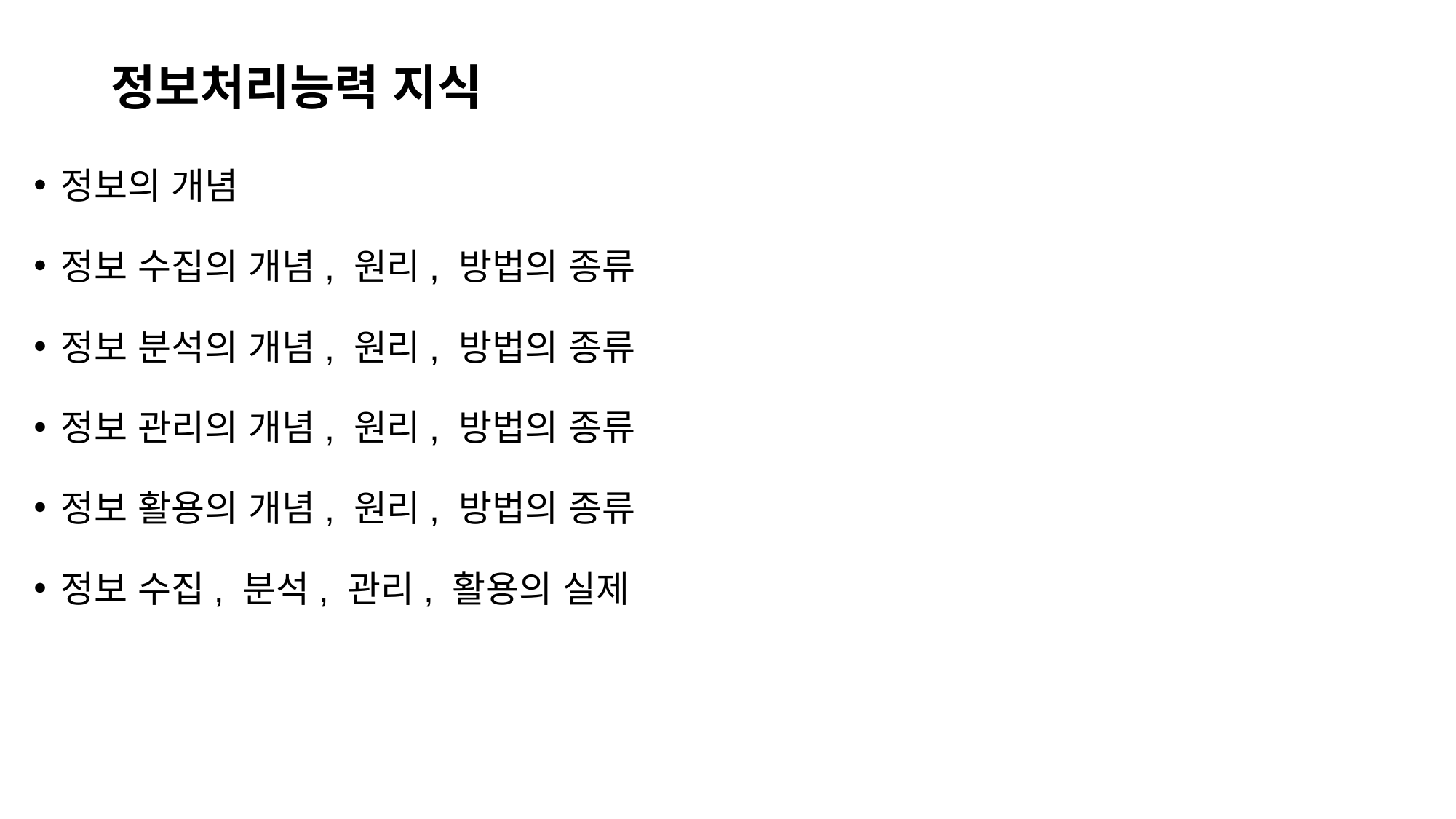

# 정보처리능력 지식
정보의 개념
정보 수집의 개념, 원리, 방법의 종류
정보 분석의 개념, 원리, 방법의 종류
정보 관리의 개념, 원리, 방법의 종류
정보 활용의 개념, 원리, 방법의 종류
정보 수집, 분석, 관리, 활용의 실제